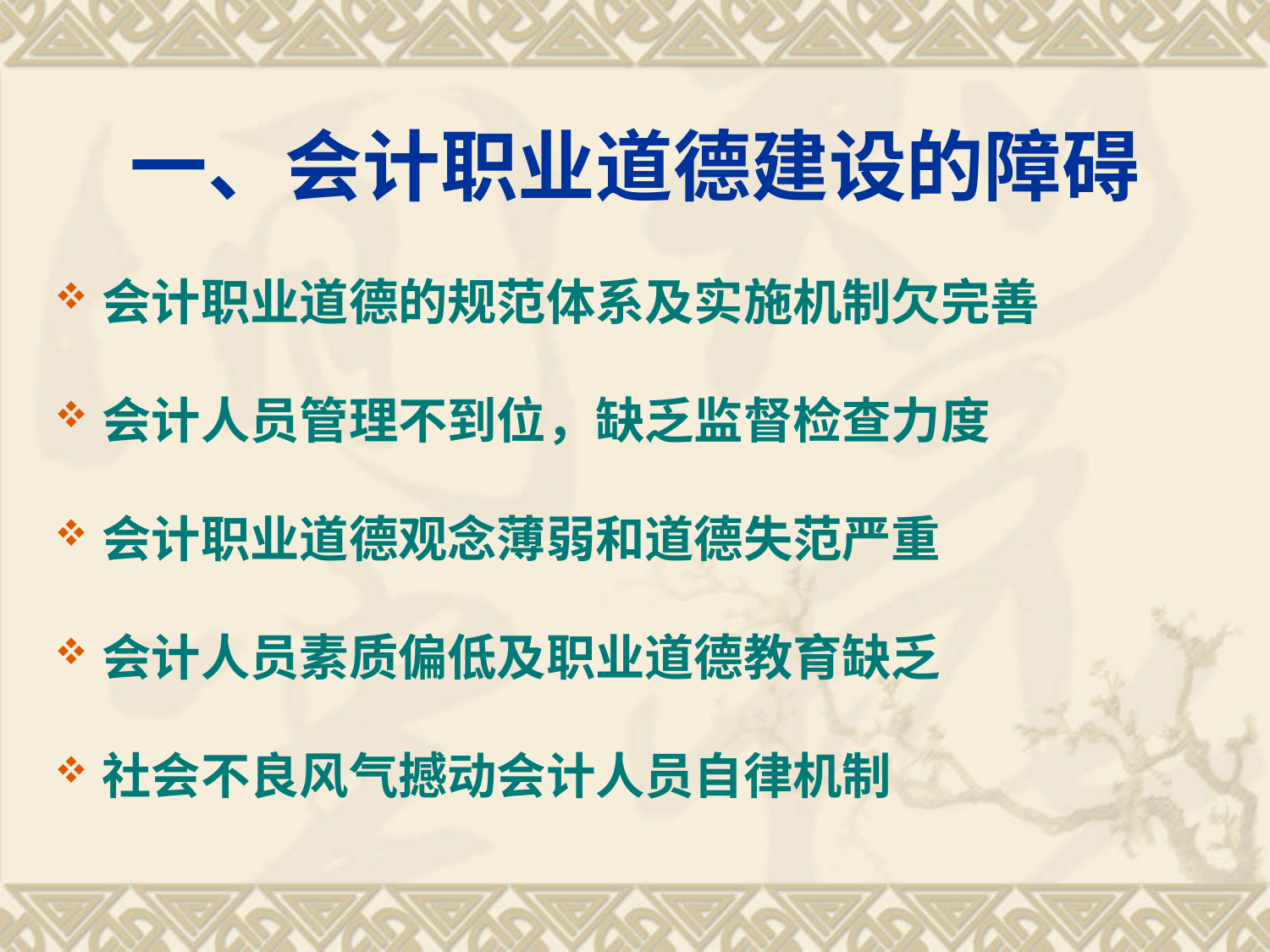

一、会计职业道德建设的障碍
会计职业道德的规范体系及实施机制欠完善

会计人员管理不到位，缺乏监督检查力度

会计职业道德观念薄弱和道德失范严重

会计人员素质偏低及职业道德教育缺乏

社会不良风气撼动会计人员自律机制